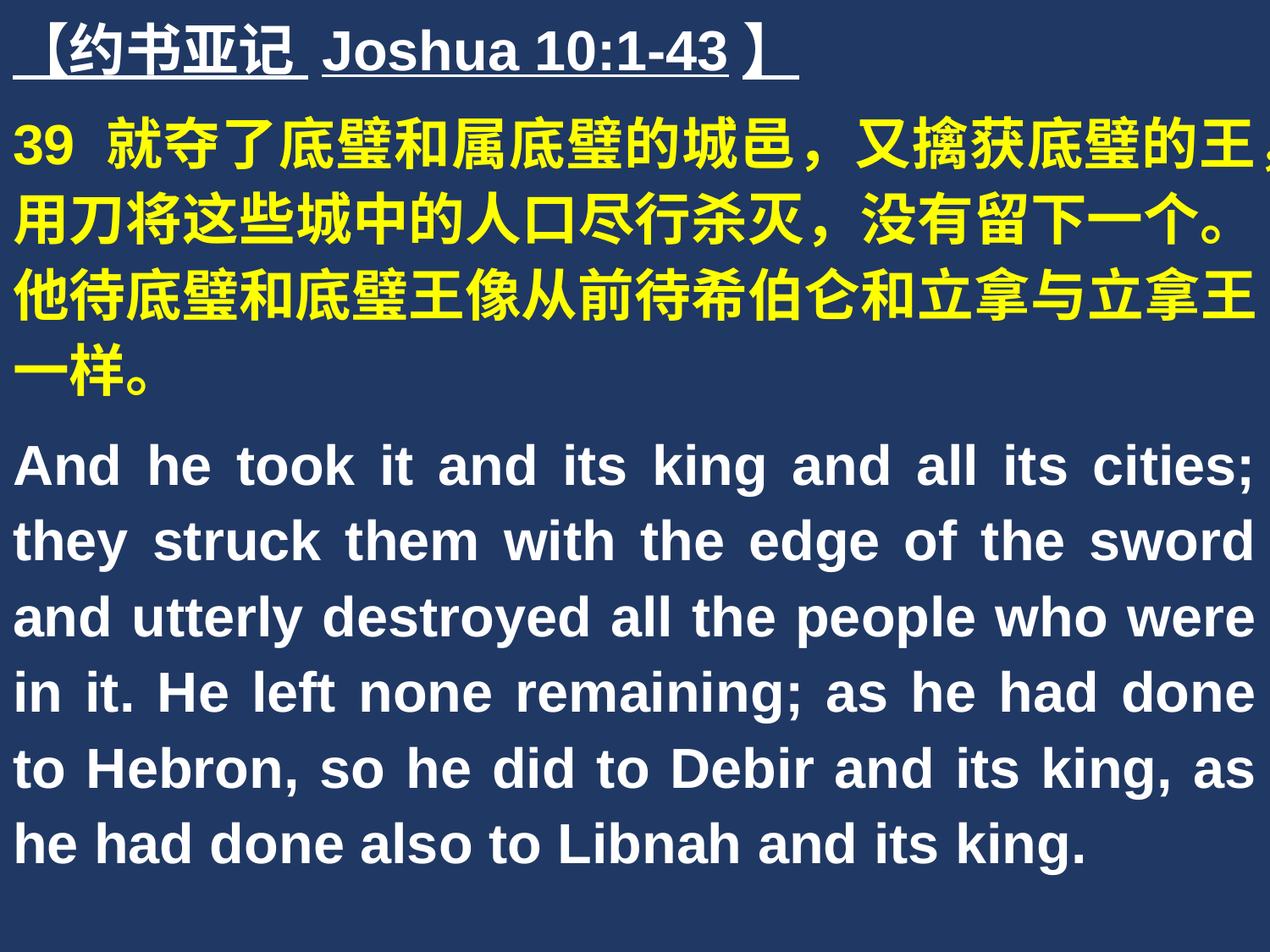

【约书亚记 Joshua 10:1-43】
39 就夺了底璧和属底璧的城邑，又擒获底璧的王，用刀将这些城中的人口尽行杀灭，没有留下一个。他待底璧和底璧王像从前待希伯仑和立拿与立拿王一样。
And he took it and its king and all its cities; they struck them with the edge of the sword and utterly destroyed all the people who were in it. He left none remaining; as he had done to Hebron, so he did to Debir and its king, as he had done also to Libnah and its king.